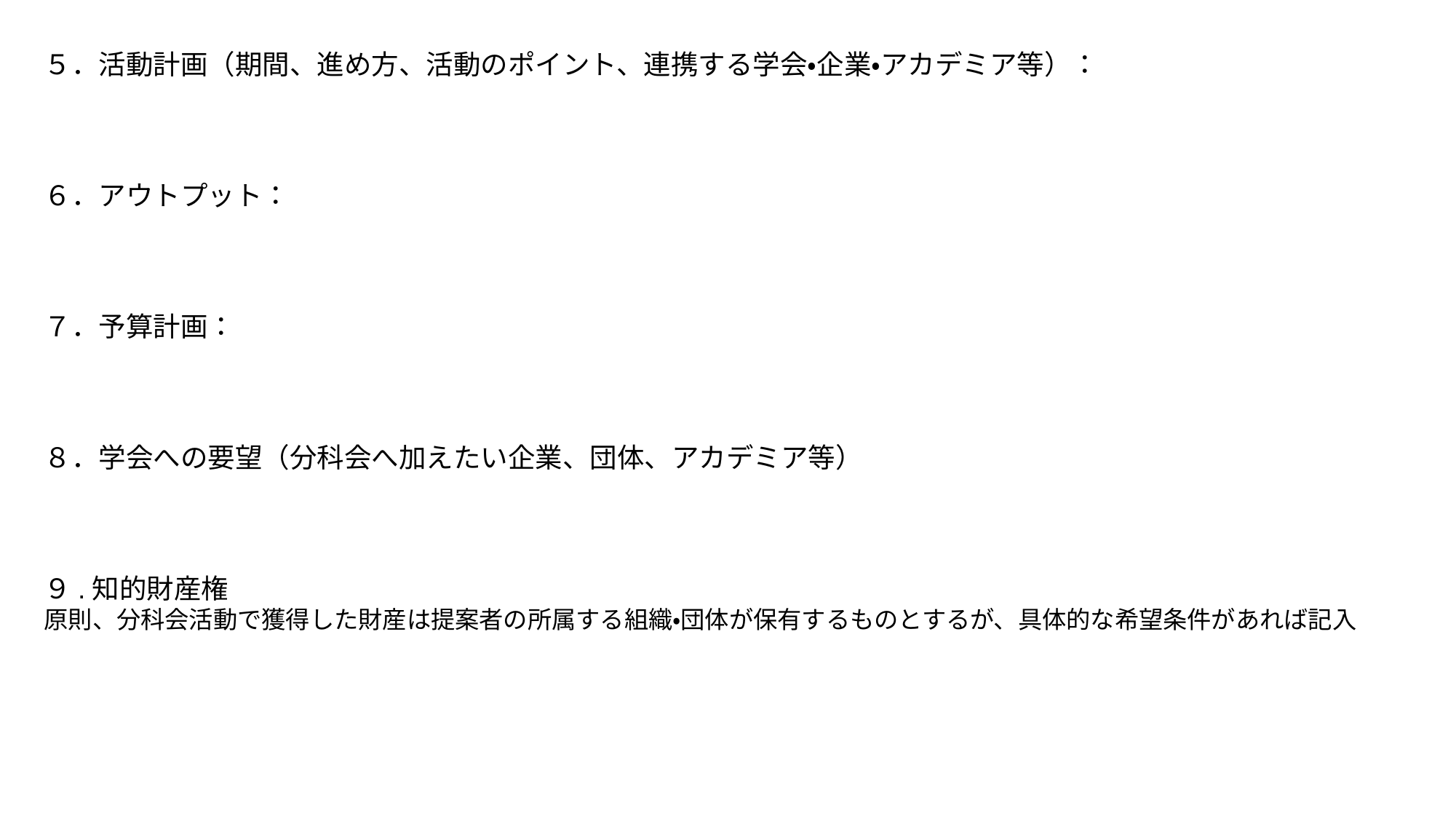

５．活動計画（期間、進め方、活動のポイント、連携する学会・企業・アカデミア等）：

６．アウトプット：

７．予算計画：

８．学会への要望（分科会へ加えたい企業、団体、アカデミア等）

９.知的財産権
原則、分科会活動で獲得した財産は提案者の所属する組織・団体が保有するものとするが、具体的な希望条件があれば記入